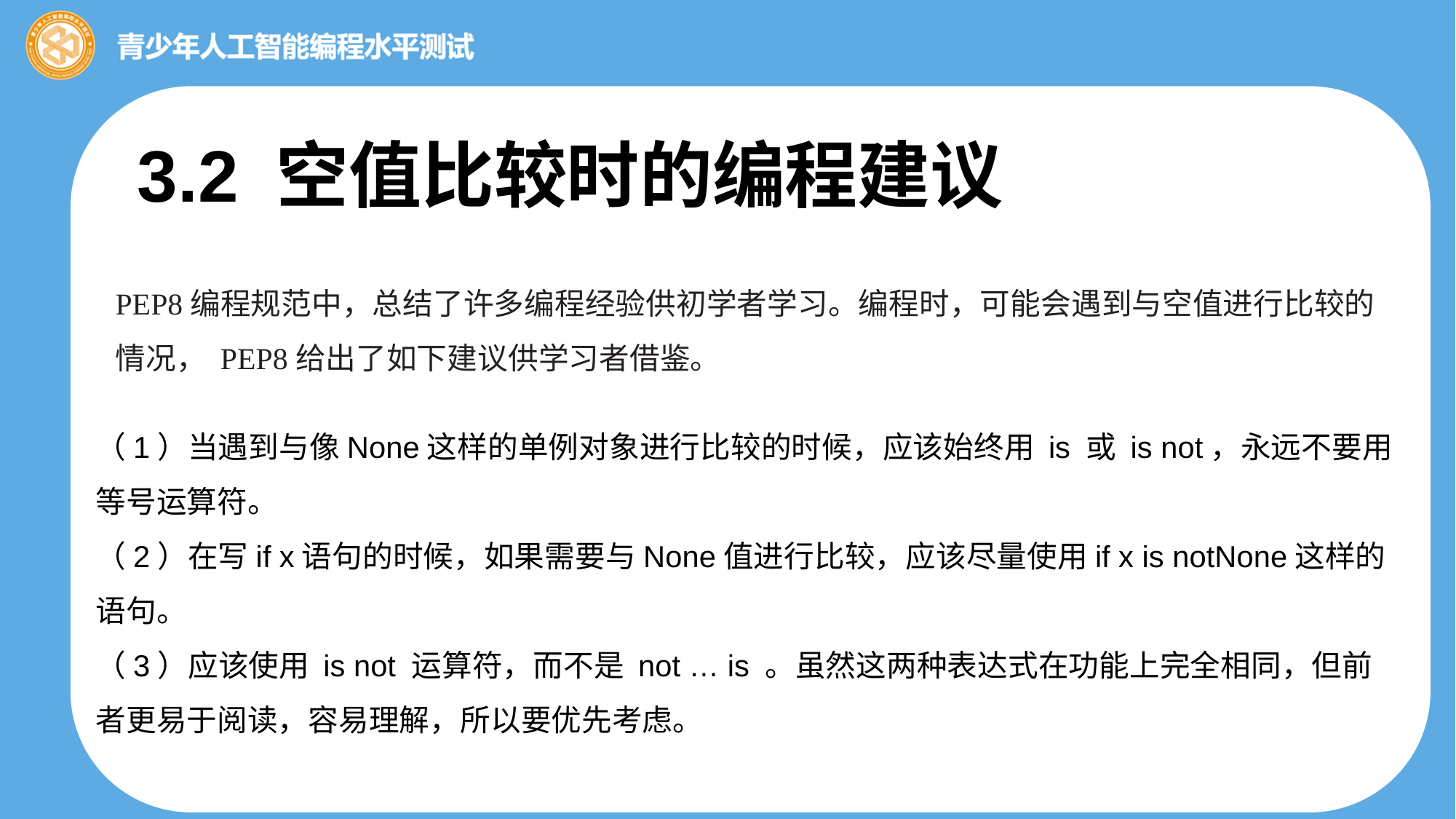

3.2 空值比较时的编程建议
PEP8编程规范中，总结了许多编程经验供初学者学习。编程时，可能会遇到与空值进行比较的情况， PEP8给出了如下建议供学习者借鉴。
（1）当遇到与像None这样的单例对象进行比较的时候，应该始终用 is 或 is not，永远不要用等号运算符。
（2）在写if x语句的时候，如果需要与None值进行比较，应该尽量使用if x is notNone这样的语句。
（3）应该使用 is not 运算符，而不是 not … is 。虽然这两种表达式在功能上完全相同，但前者更易于阅读，容易理解，所以要优先考虑。